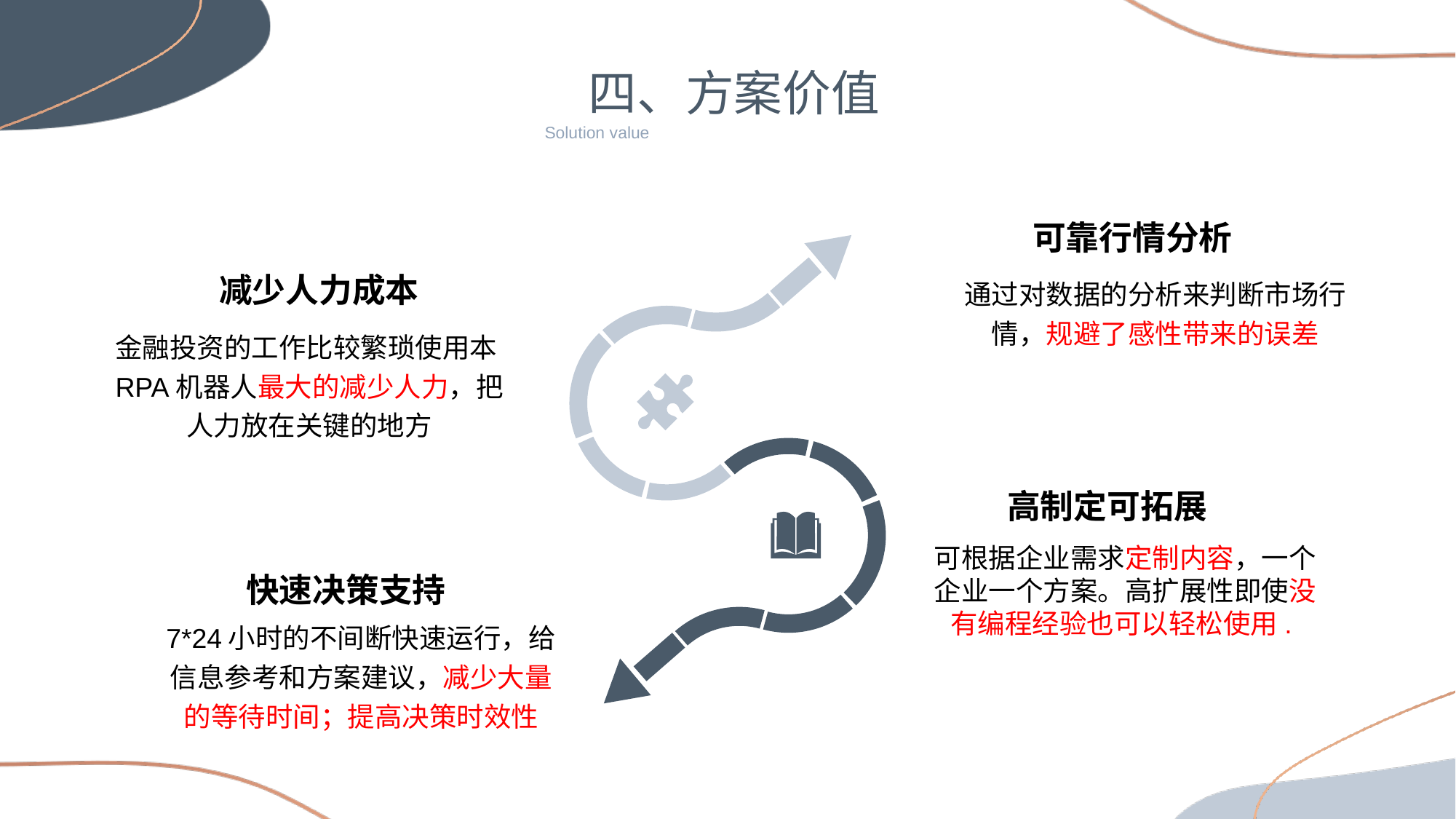

四、方案价值
Solution value

可靠行情分析
通过对数据的分析来判断市场行情，规避了感性带来的误差
减少人力成本
金融投资的工作比较繁琐使用本RPA机器人最大的减少人力，把人力放在关键的地方

高制定可拓展

可根据企业需求定制内容，一个企业一个方案。高扩展性即使没有编程经验也可以轻松使用.
快速决策支持
7*24小时的不间断快速运行，给信息参考和方案建议，减少大量的等待时间；提高决策时效性